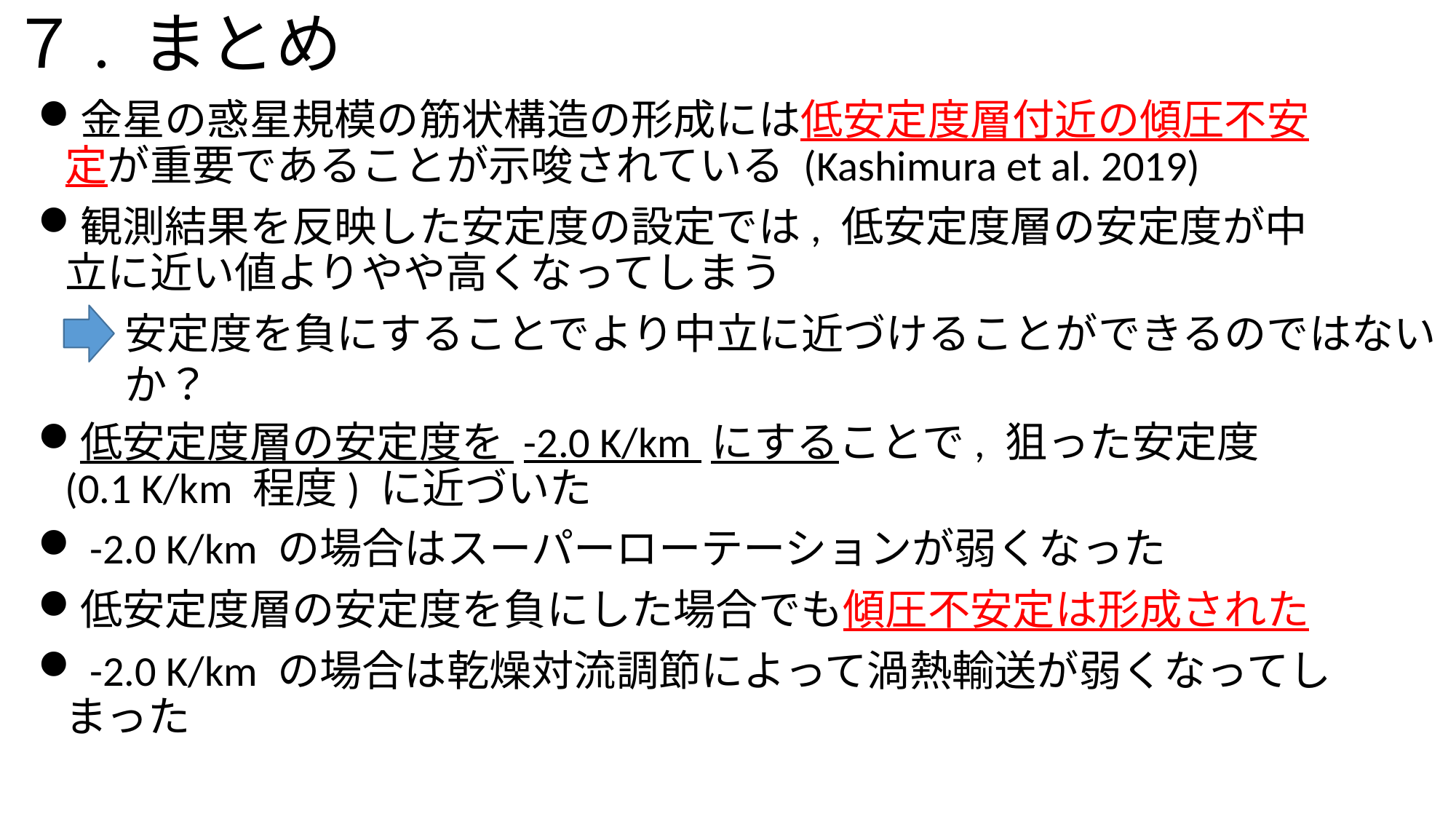

# ７. まとめ
金星の惑星規模の筋状構造の形成には低安定度層付近の傾圧不安定が重要であることが示唆されている (Kashimura et al. 2019)
観測結果を反映した安定度の設定では, 低安定度層の安定度が中立に近い値よりやや高くなってしまう

低安定度層の安定度を -2.0 K/km にすることで, 狙った安定度 (0.1 K/km 程度) に近づいた
 -2.0 K/km の場合はスーパーローテーションが弱くなった
低安定度層の安定度を負にした場合でも傾圧不安定は形成された
 -2.0 K/km の場合は乾燥対流調節によって渦熱輸送が弱くなってしまった
安定度を負にすることでより中立に近づけることができるのではないか？